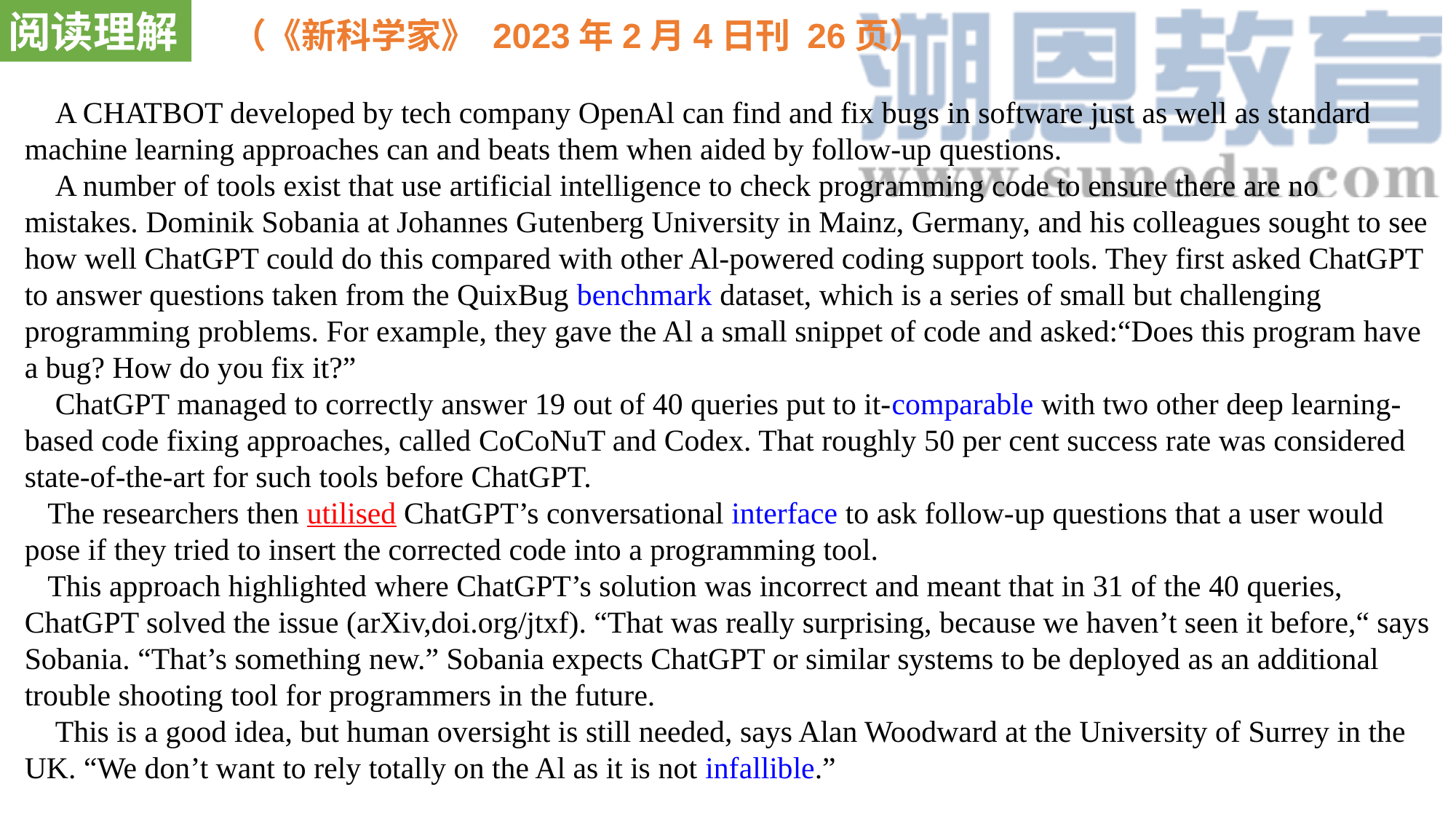

阅读理解
（《新科学家》 2023年2月4日刊 26页）
    A CHATBOT developed by tech company OpenAl can find and fix bugs in software just as well as standard machine learning approaches can and beats them when aided by follow-up questions.
    A number of tools exist that use artificial intelligence to check programming code to ensure there are no mistakes. Dominik Sobania at Johannes Gutenberg University in Mainz, Germany, and his colleagues sought to see how well ChatGPT could do this compared with other Al-powered coding support tools. They first asked ChatGPT to answer questions taken from the QuixBug benchmark dataset, which is a series of small but challenging programming problems. For example, they gave the Al a small snippet of code and asked:“Does this program have a bug? How do you fix it?”
    ChatGPT managed to correctly answer 19 out of 40 queries put to it-comparable with two other deep learning-based code fixing approaches, called CoCoNuT and Codex. That roughly 50 per cent success rate was considered state-of-the-art for such tools before ChatGPT.
   The researchers then utilised ChatGPT’s conversational interface to ask follow-up questions that a user would pose if they tried to insert the corrected code into a programming tool.
   This approach highlighted where ChatGPT’s solution was incorrect and meant that in 31 of the 40 queries, ChatGPT solved the issue (arXiv,doi.org/jtxf). “That was really surprising, because we haven’t seen it before,“ says Sobania. “That’s something new.” Sobania expects ChatGPT or similar systems to be deployed as an additional trouble shooting tool for programmers in the future.
    This is a good idea, but human oversight is still needed, says Alan Woodward at the University of Surrey in the UK. “We don’t want to rely totally on the Al as it is not infallible.”